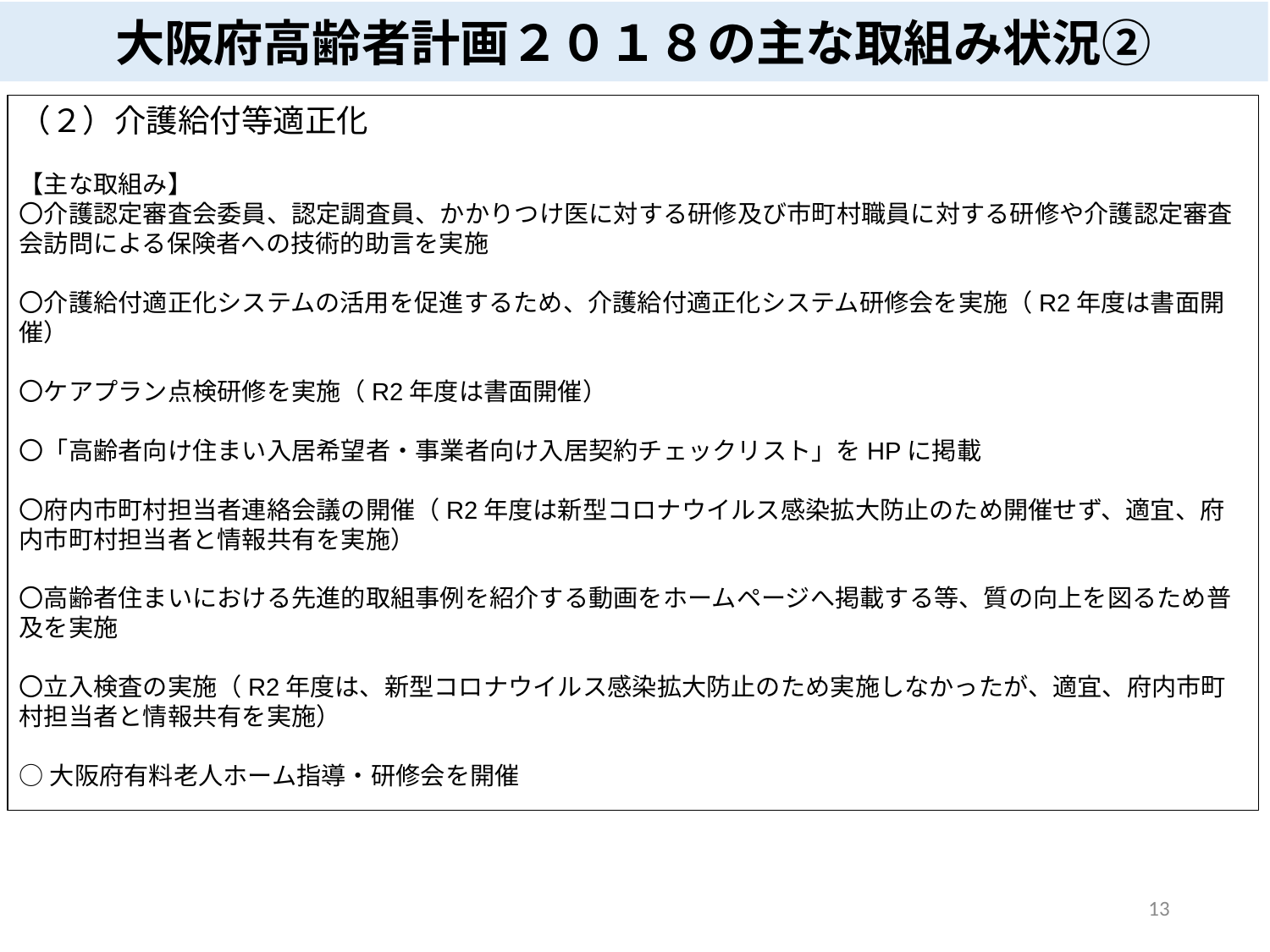

大阪府高齢者計画２０１８の主な取組み状況②
（２）介護給付等適正化

【主な取組み】
〇介護認定審査会委員、認定調査員、かかりつけ医に対する研修及び市町村職員に対する研修や介護認定審査会訪問による保険者への技術的助言を実施

〇介護給付適正化システムの活用を促進するため、介護給付適正化システム研修会を実施（R2年度は書面開催）

〇ケアプラン点検研修を実施（R2年度は書面開催）
〇「高齢者向け住まい入居希望者・事業者向け入居契約チェックリスト」をHPに掲載
〇府内市町村担当者連絡会議の開催（R2年度は新型コロナウイルス感染拡大防止のため開催せず、適宜、府内市町村担当者と情報共有を実施）
〇高齢者住まいにおける先進的取組事例を紹介する動画をホームページへ掲載する等、質の向上を図るため普及を実施
〇立入検査の実施（R2年度は、新型コロナウイルス感染拡大防止のため実施しなかったが、適宜、府内市町村担当者と情報共有を実施）

○大阪府有料老人ホーム指導・研修会を開催
13